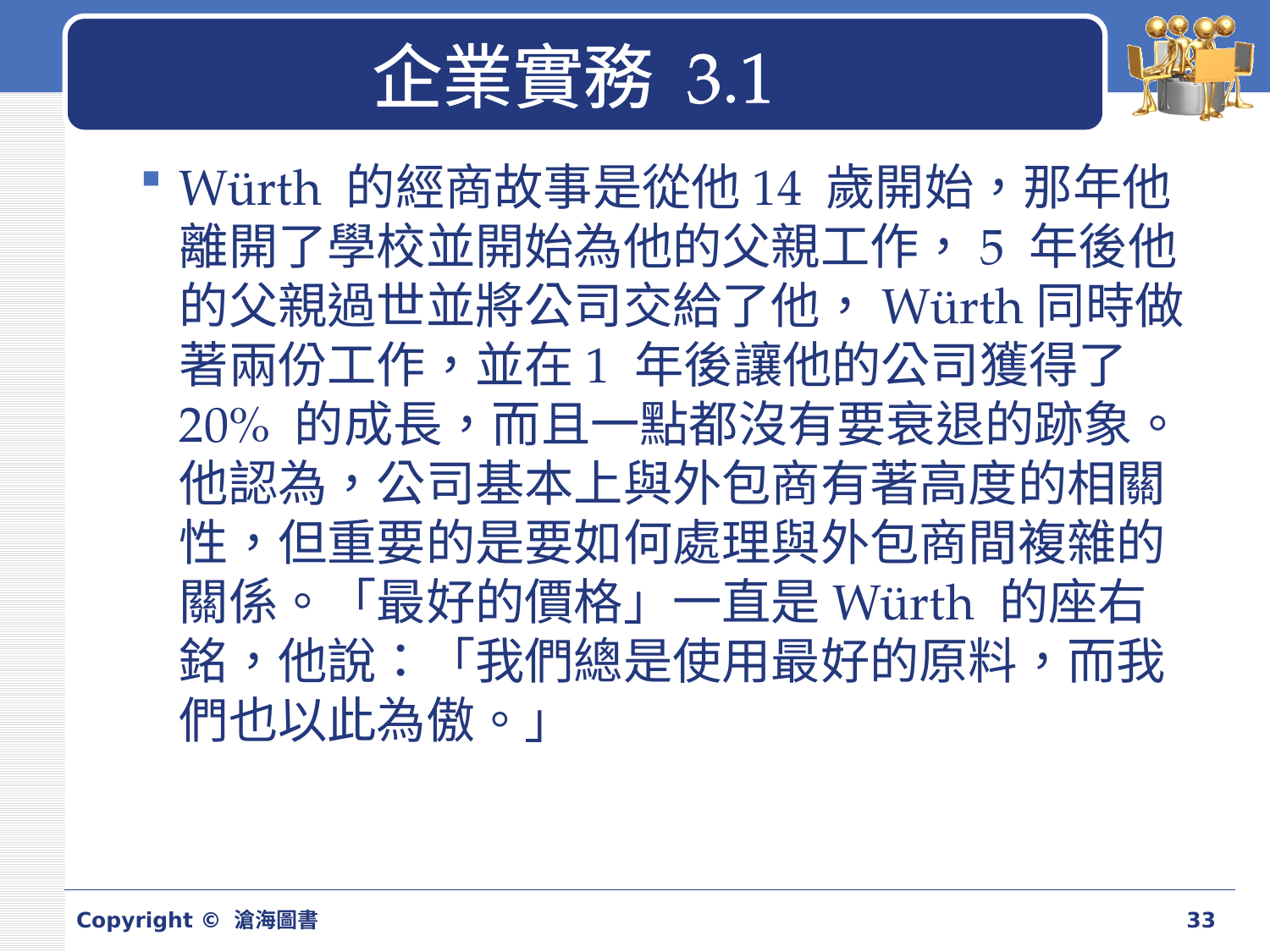

# 企業實務 3.1
Würth 的經商故事是從他14 歲開始，那年他離開了學校並開始為他的父親工作，5 年後他的父親過世並將公司交給了他，Würth同時做著兩份工作，並在1 年後讓他的公司獲得了20% 的成長，而且一點都沒有要衰退的跡象。他認為，公司基本上與外包商有著高度的相關性，但重要的是要如何處理與外包商間複雜的關係。「最好的價格」一直是Würth 的座右銘，他說：「我們總是使用最好的原料，而我們也以此為傲。」
Copyright © 滄海圖書
33